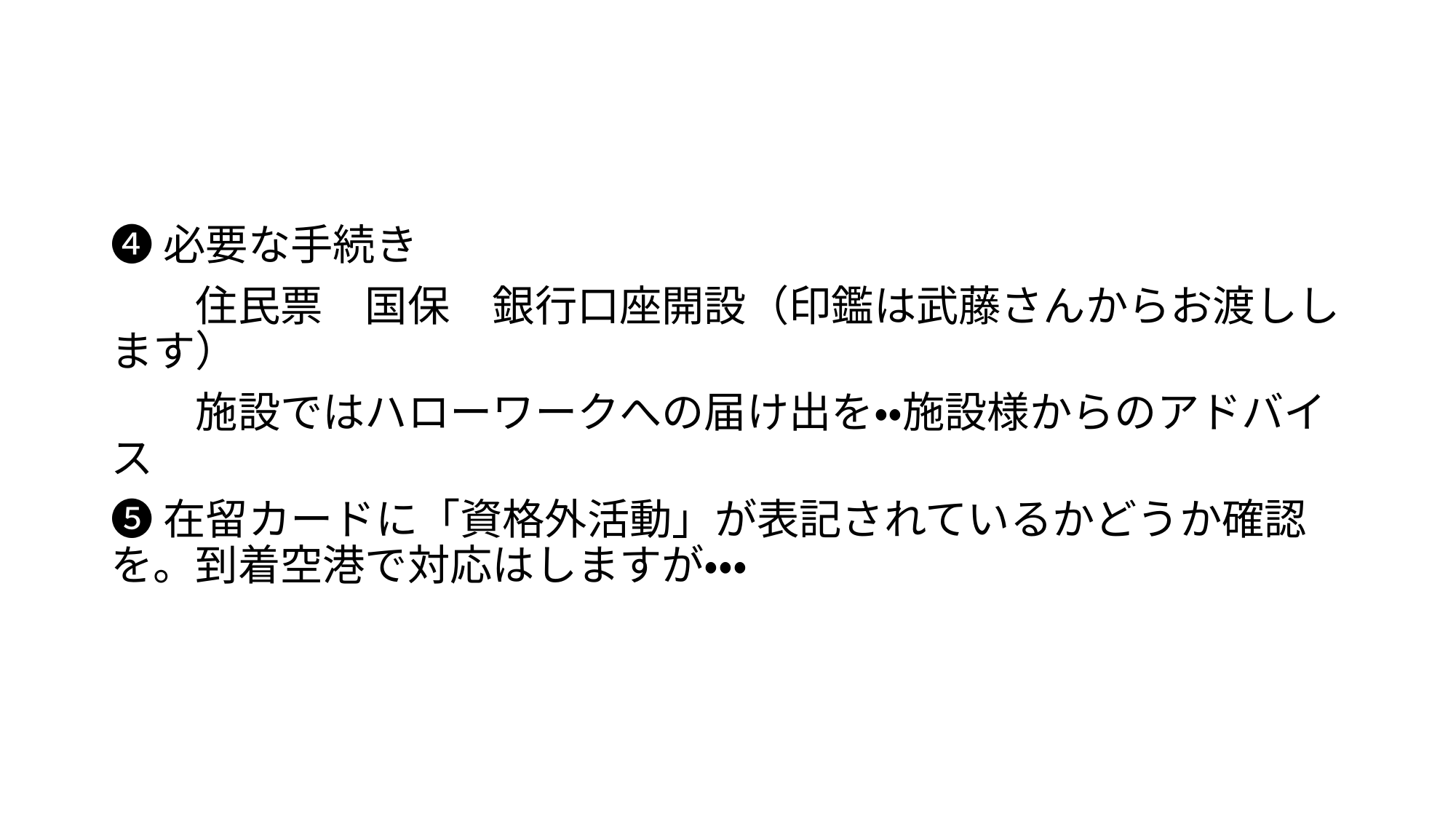

#
❹必要な手続き
　　住民票　国保　銀行口座開設（印鑑は武藤さんからお渡しします）
　　施設ではハローワークへの届け出を・・施設様からのアドバイス
❺在留カードに「資格外活動」が表記されているかどうか確認を。到着空港で対応はしますが・・・